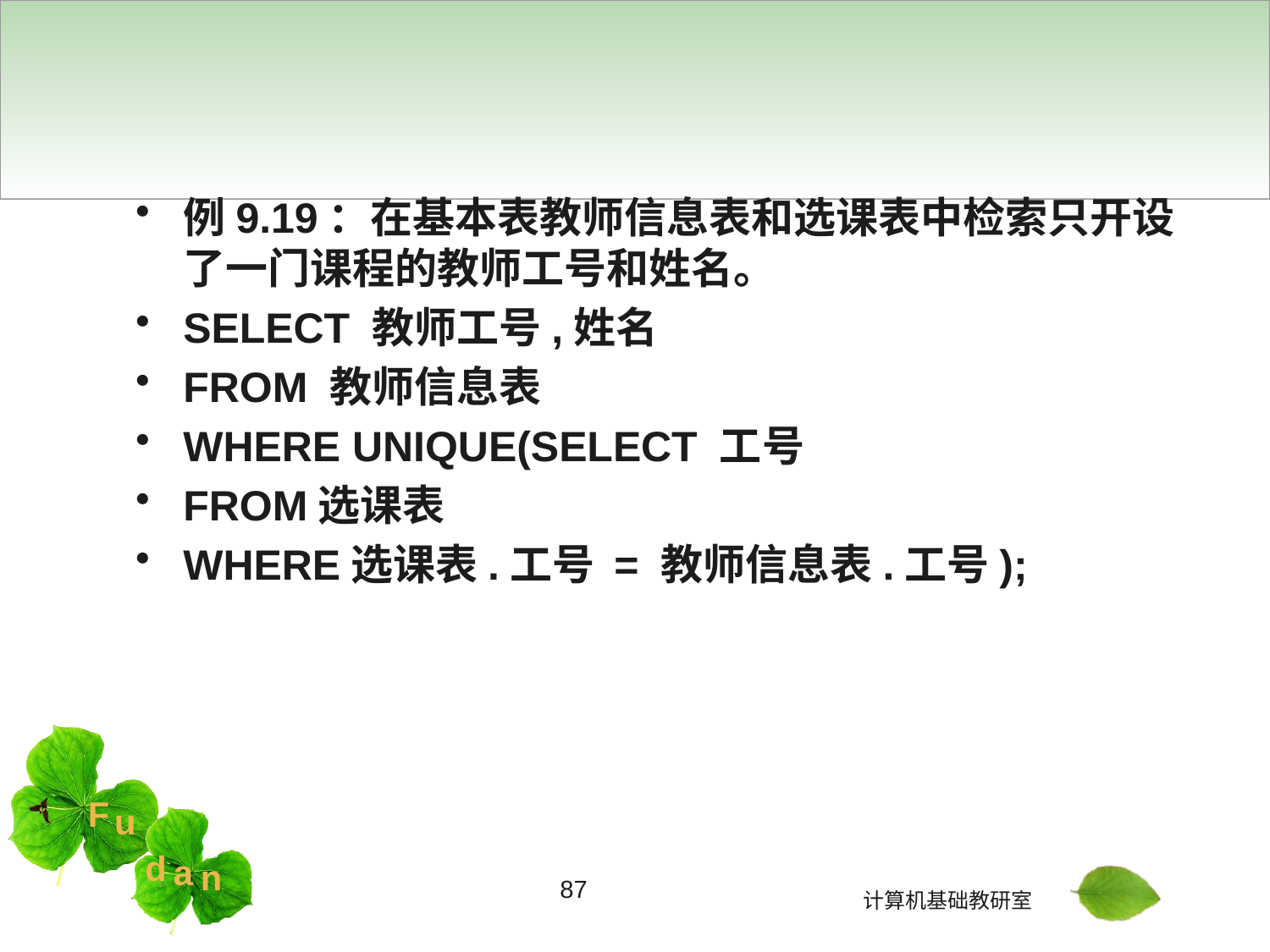

#
例9.19：在基本表教师信息表和选课表中检索只开设了一门课程的教师工号和姓名。
SELECT 教师工号,姓名
FROM 教师信息表
WHERE UNIQUE(SELECT 工号
FROM选课表
WHERE选课表.工号 = 教师信息表.工号);

87